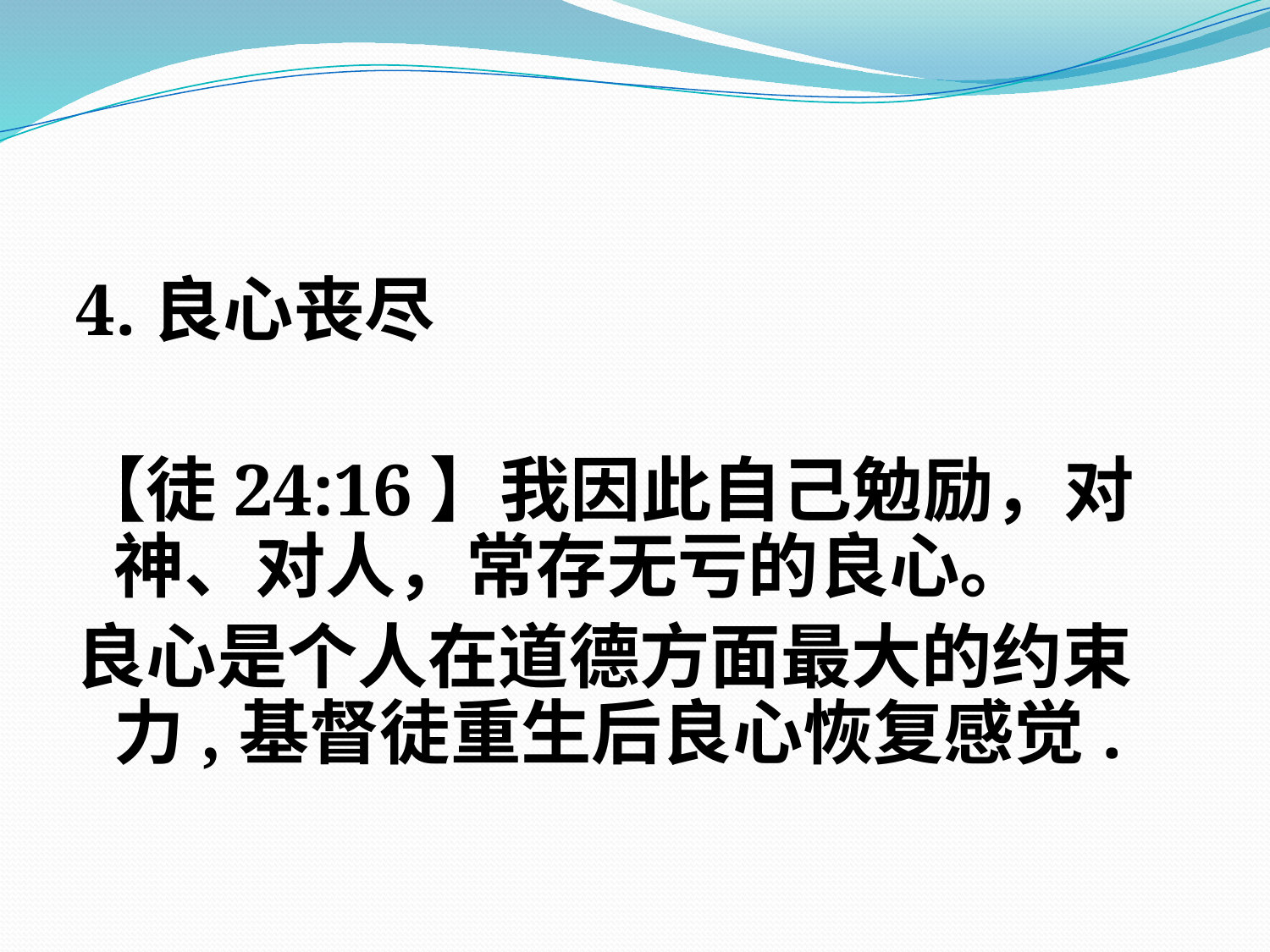

#
4.良心丧尽

【徒24:16】我因此自己勉励，对神、对人，常存无亏的良心。
良心是个人在道德方面最大的约束力,基督徒重生后良心恢复感觉.